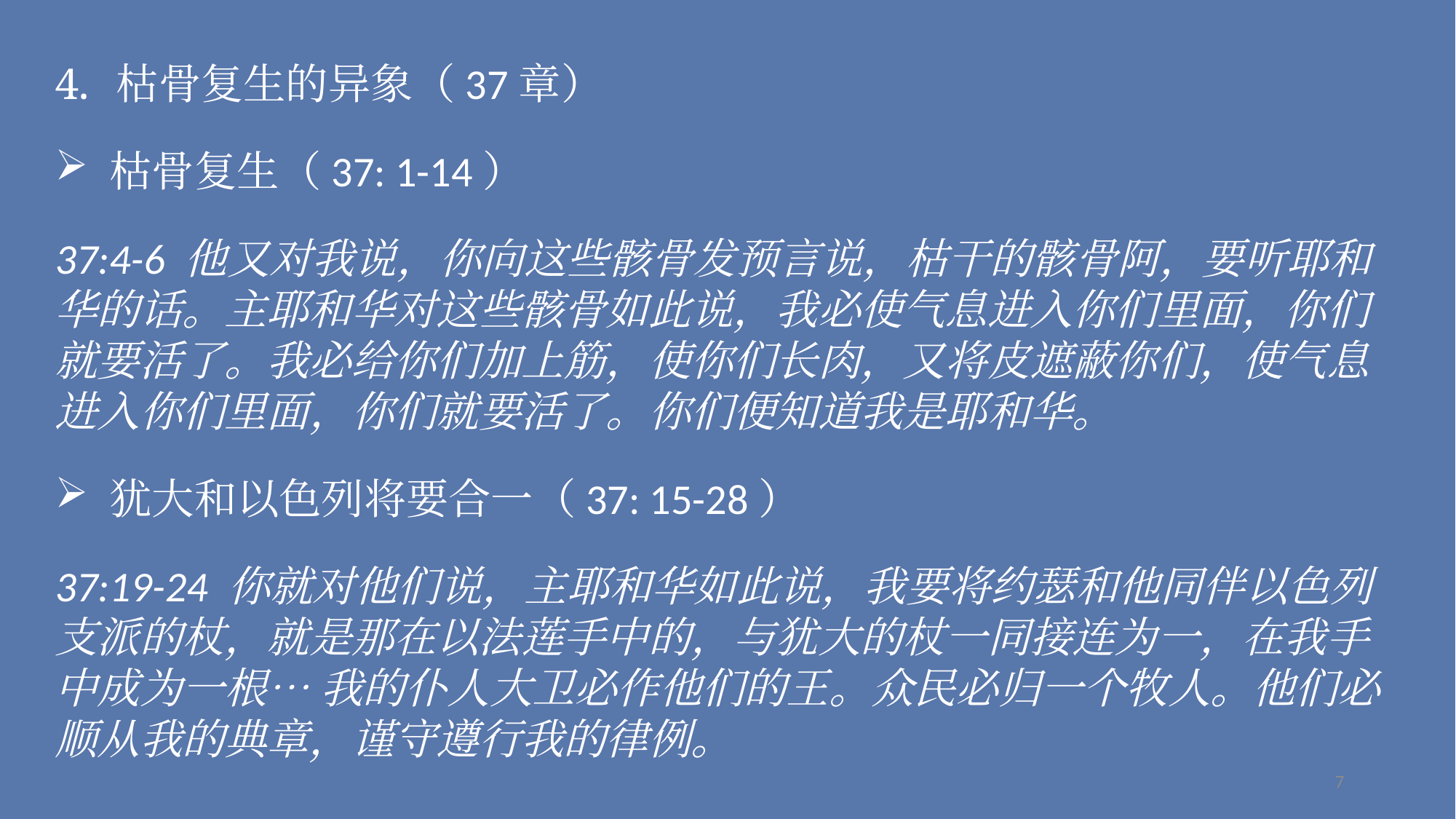

枯骨复生的异象（37章）
枯骨复生（37: 1-14）
37:4-6 他又对我说，你向这些骸骨发预言说，枯干的骸骨阿，要听耶和华的话。主耶和华对这些骸骨如此说，我必使气息进入你们里面，你们就要活了。我必给你们加上筋，使你们长肉，又将皮遮蔽你们，使气息进入你们里面，你们就要活了。你们便知道我是耶和华。
犹大和以色列将要合一（37: 15-28）
37:19-24 你就对他们说，主耶和华如此说，我要将约瑟和他同伴以色列支派的杖，就是那在以法莲手中的，与犹大的杖一同接连为一，在我手中成为一根… 我的仆人大卫必作他们的王。众民必归一个牧人。他们必顺从我的典章，谨守遵行我的律例。
7